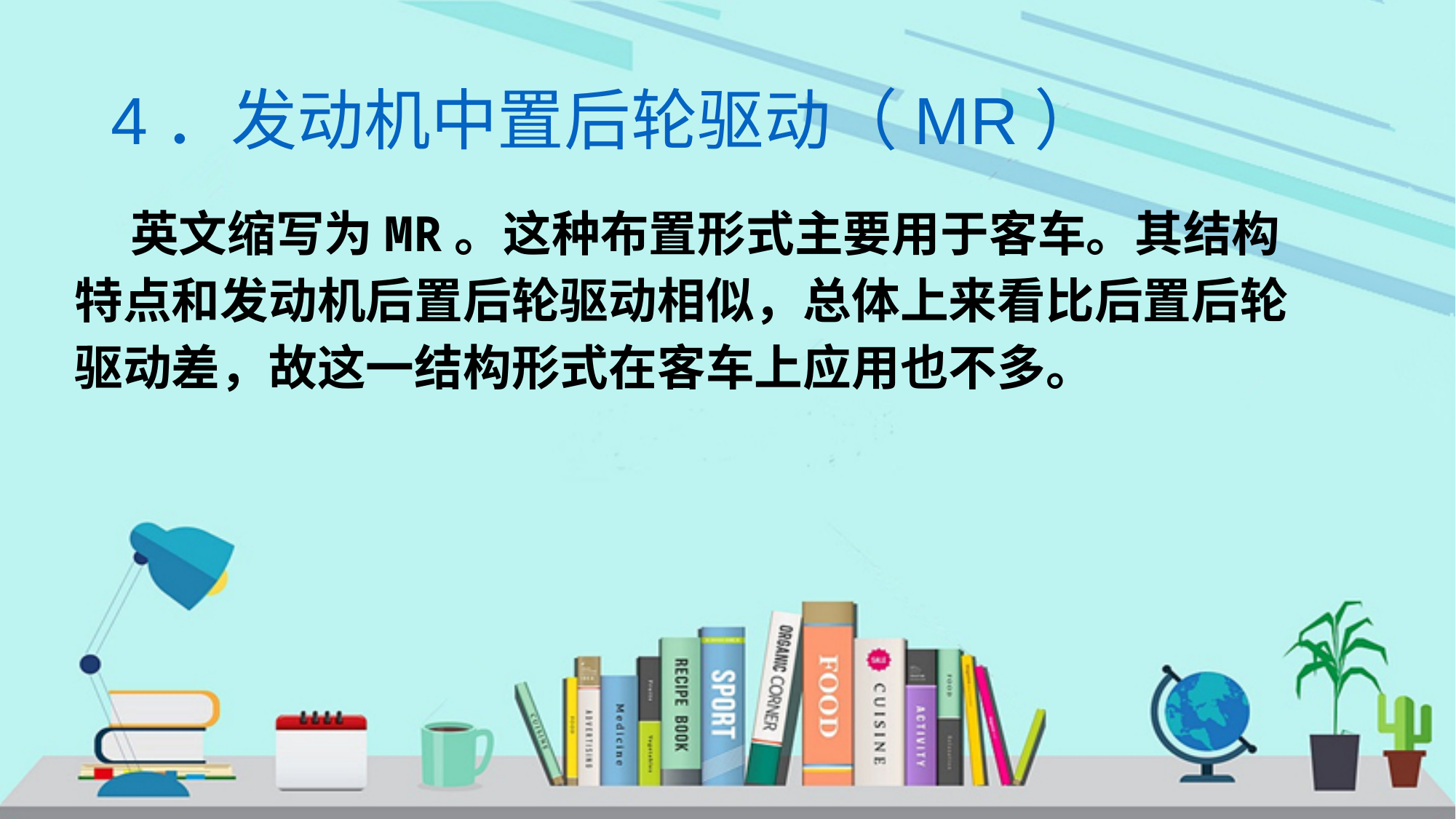

# 4．发动机中置后轮驱动（MR）
    英文缩写为MR。这种布置形式主要用于客车。其结构特点和发动机后置后轮驱动相似，总体上来看比后置后轮驱动差，故这一结构形式在客车上应用也不多。